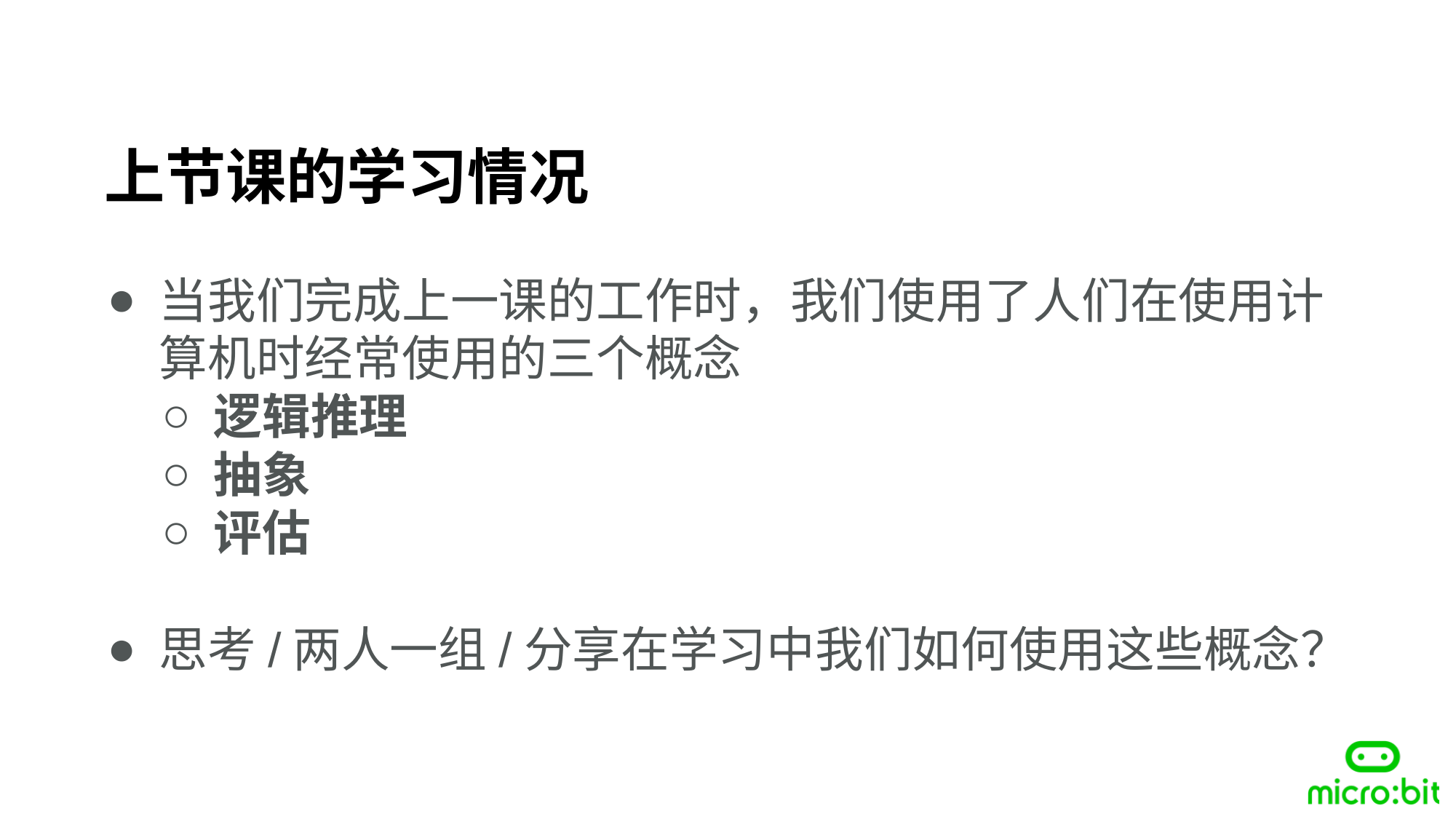

上节课的学习情况

当我们完成上一课的工作时，我们使用了人们在使用计算机时经常使用的三个概念
逻辑推理
抽象
评估

思考/两人一组/分享在学习中我们如何使用这些概念？